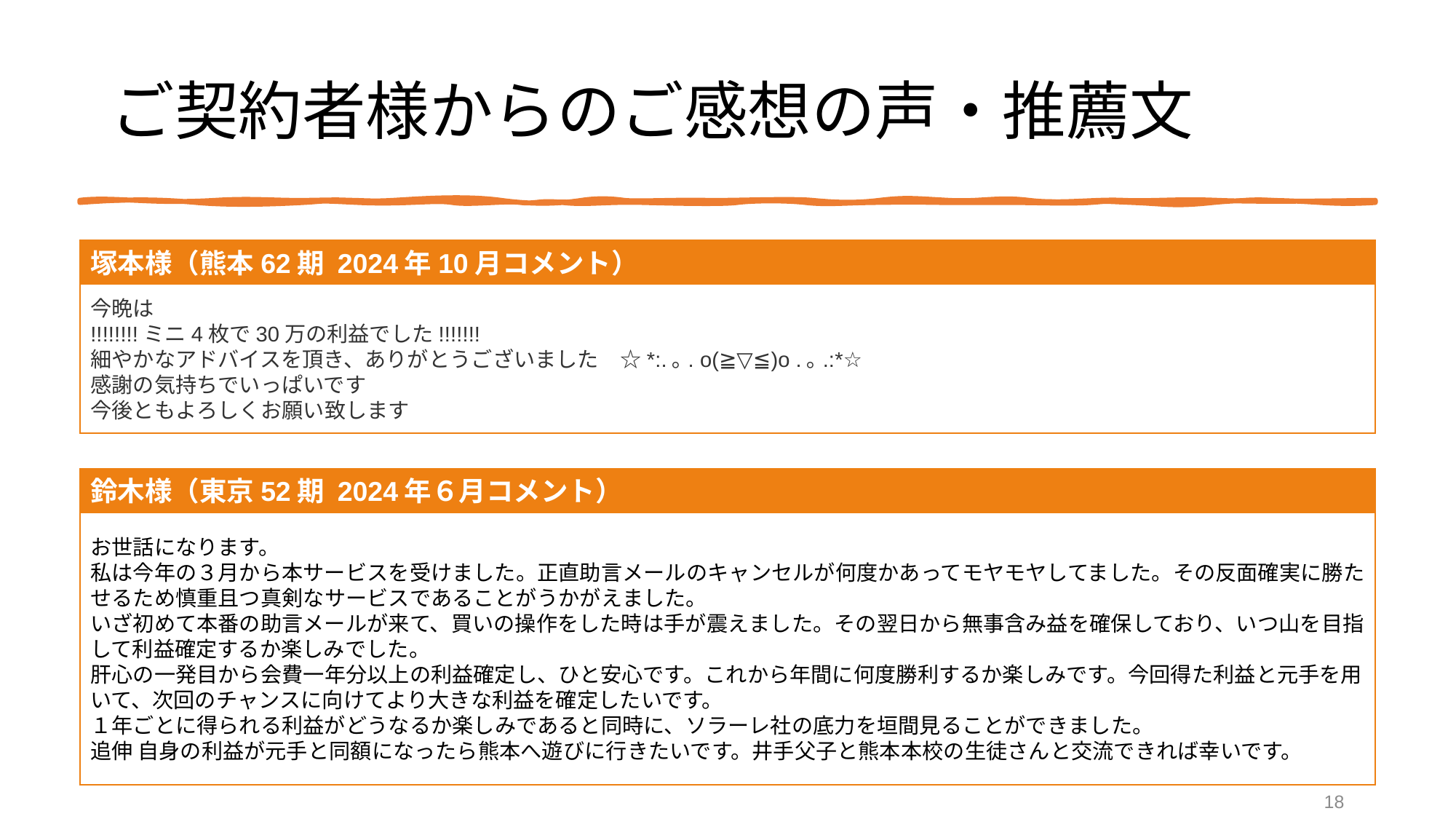

# ご契約者様からのご感想の声・推薦文

塚本様（熊本62期 2024年10月コメント）
今晩は
!!!!!!!!ミニ4枚で30万の利益でした!!!!!!!
細やかなアドバイスを頂き、ありがとうございました　☆*:.｡. o(≧▽≦)o .｡.:*☆
感謝の気持ちでいっぱいです
今後ともよろしくお願い致します
鈴木様（東京52期 2024年６月コメント）
お世話になります。
私は今年の３月から本サービスを受けました。正直助言メールのキャンセルが何度かあってモヤモヤしてました。その反面確実に勝たせるため慎重且つ真剣なサービスであることがうかがえました。
いざ初めて本番の助言メールが来て、買いの操作をした時は手が震えました。その翌日から無事含み益を確保しており、いつ山を目指して利益確定するか楽しみでした。
肝心の一発目から会費一年分以上の利益確定し、ひと安心です。これから年間に何度勝利するか楽しみです。今回得た利益と元手を用いて、次回のチャンスに向けてより大きな利益を確定したいです。
１年ごとに得られる利益がどうなるか楽しみであると同時に、ソラーレ社の底力を垣間見ることができました。
追伸 自身の利益が元手と同額になったら熊本へ遊びに行きたいです。井手父子と熊本本校の生徒さんと交流できれば幸いです。
18